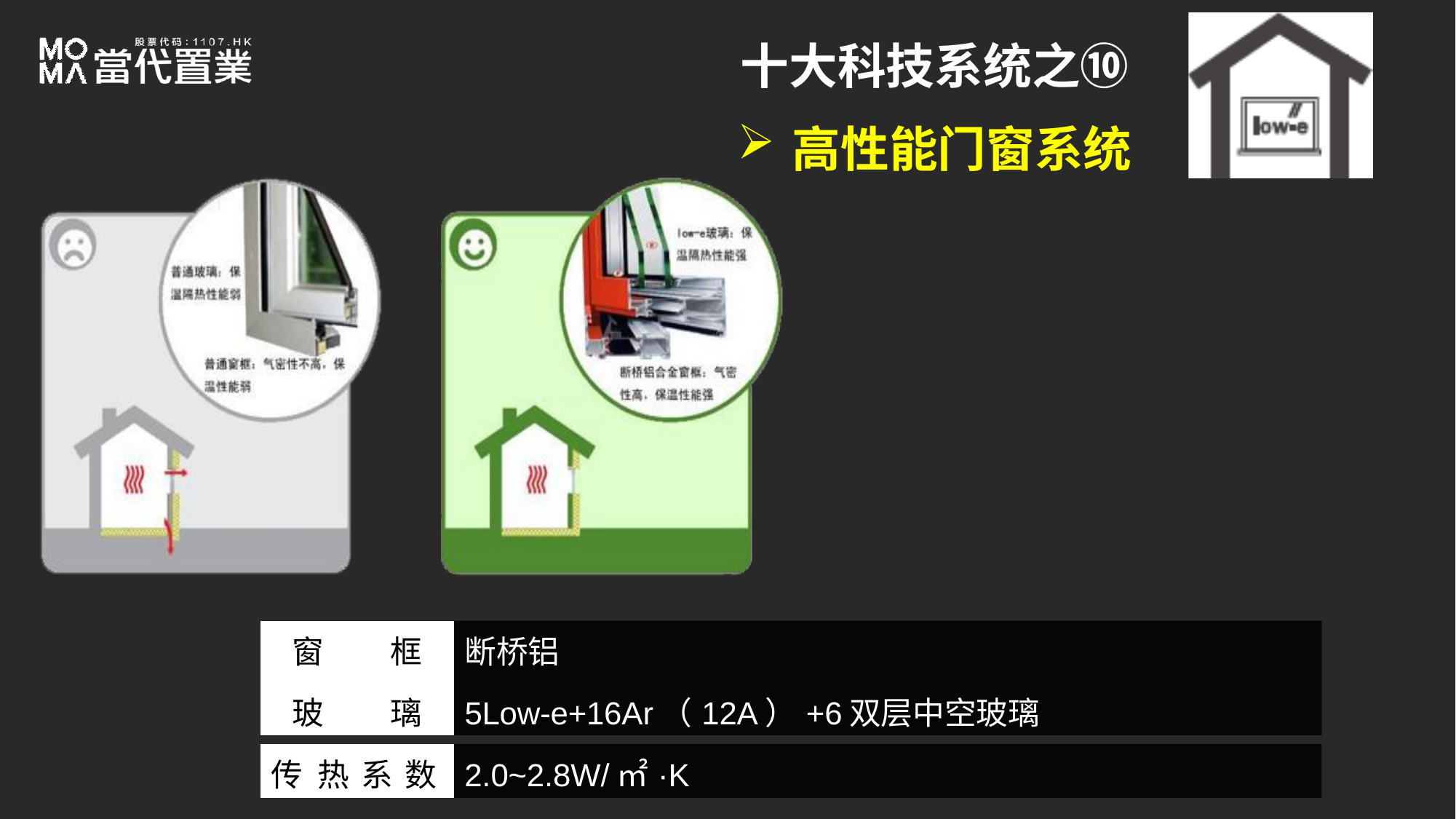

十大科技系统之⑩
高性能门窗系统

| 窗 框 | 断桥铝 |
| --- | --- |
| 玻 璃 | 5Low-e+16Ar（12A）+6双层中空玻璃 |
| 传 | 热 | 系 | 数 | 2.0~2.8W/㎡·K |
| --- | --- | --- | --- | --- |